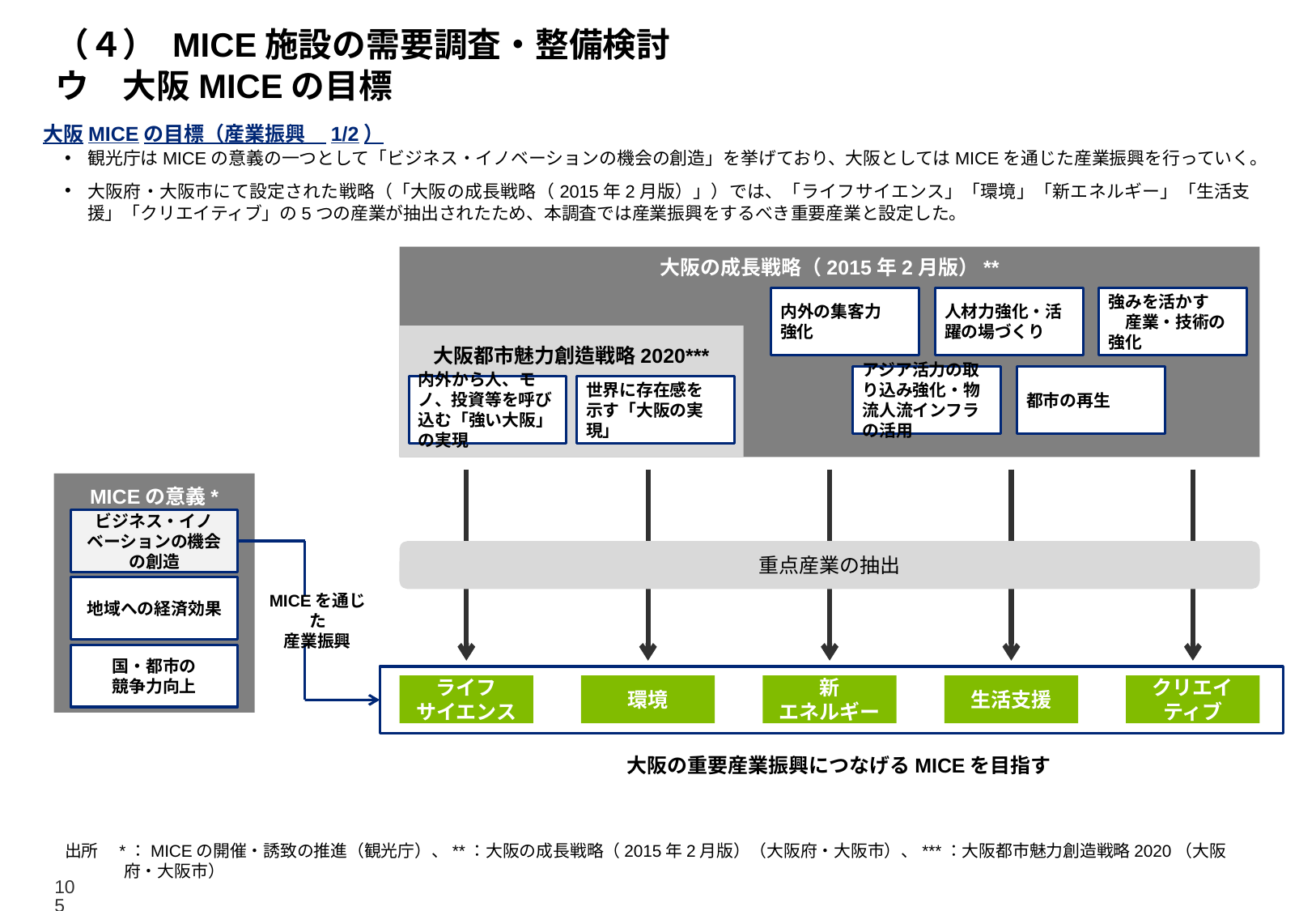

# （４） MICE施設の需要調査・整備検討 ウ　大阪MICEの目標
大阪MICEの目標（産業振興　1/2）
観光庁はMICEの意義の一つとして「ビジネス・イノベーションの機会の創造」を挙げており、大阪としてはMICEを通じた産業振興を行っていく。
大阪府・大阪市にて設定された戦略（「大阪の成長戦略（2015年2月版）」）では、「ライフサイエンス」「環境」「新エネルギー」「生活支援」「クリエイティブ」の5つの産業が抽出されたため、本調査では産業振興をするべき重要産業と設定した。
大阪の成長戦略（2015年2月版）**

内外の集客力　強化
人材力強化・活躍の場づくり
強みを活かす　　産業・技術の強化
アジア活力の取り込み強化・物流人流インフラの活用
都市の再生
大阪都市魅力創造戦略2020***

内外から人、モノ、投資等を呼び込む「強い大阪」の実現
世界に存在感を　示す「大阪の実現」
MICEの意義*

ビジネス・イノベーションの機会の創造
地域への経済効果
国・都市の
競争力向上
重点産業の抽出
MICEを通じた
産業振興

ライフ
サイエンス
環境
新
エネルギー
生活支援
クリエイ
ティブ
大阪の重要産業振興につなげるMICEを目指す
出所　*：MICEの開催・誘致の推進（観光庁）、**：大阪の成長戦略（2015年2月版）（大阪府・大阪市）、***：大阪都市魅力創造戦略2020（大阪府・大阪市）
105